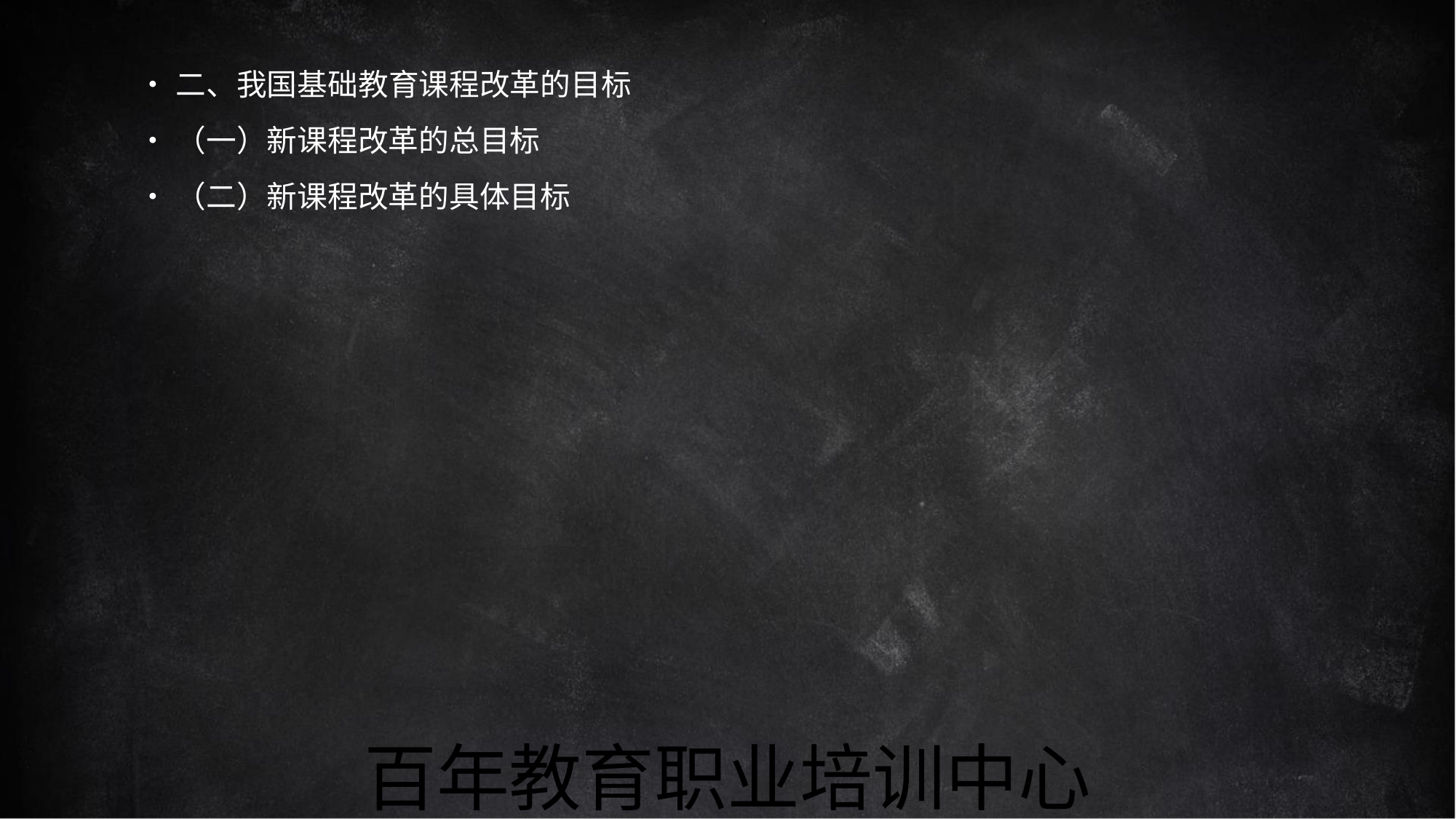

•二、我国基础教育课程改革的目标
•（一）新课程改革的总目标
•（二）新课程改革的具体目标
百年教育职业培训中心